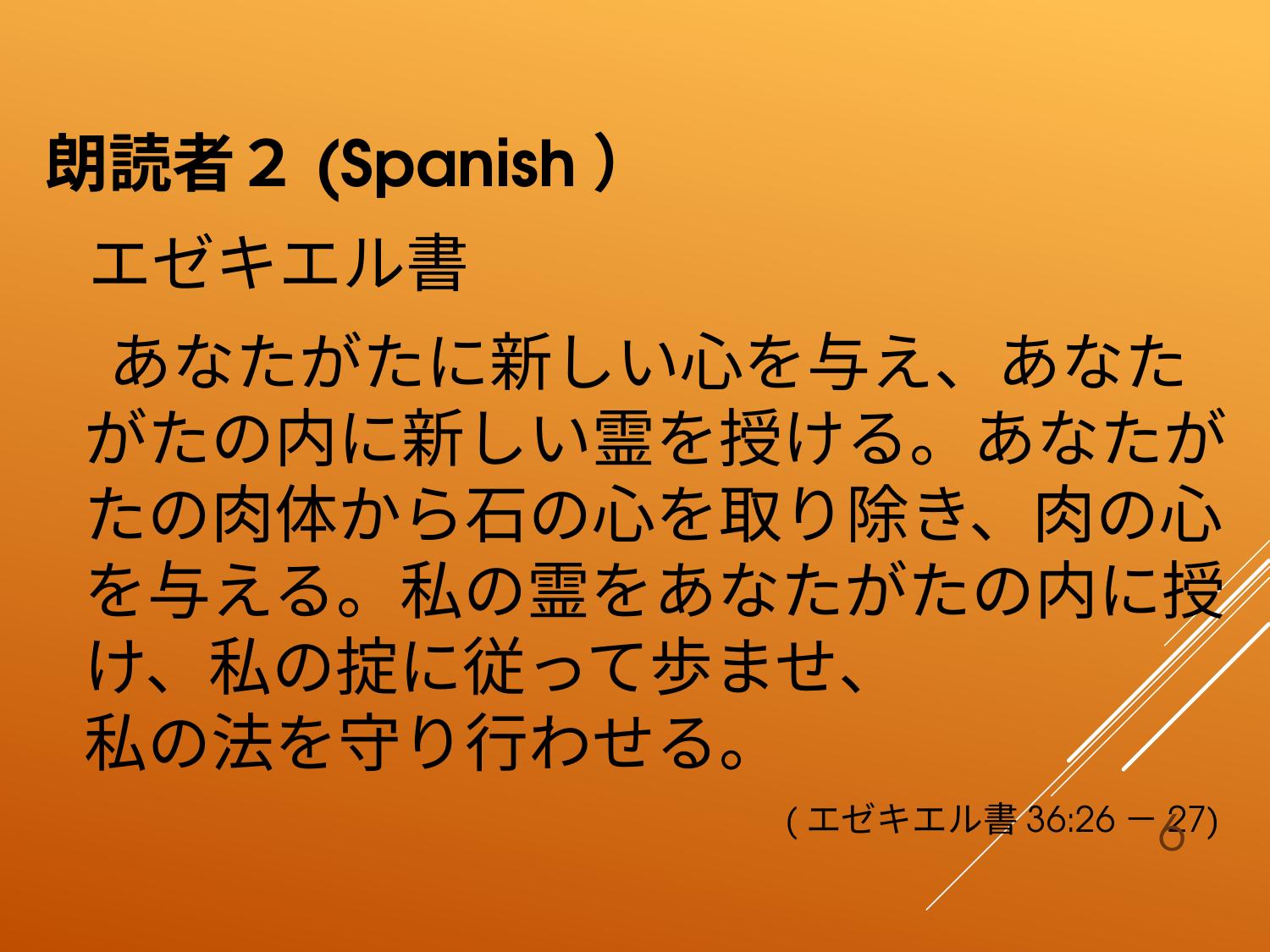

朗読者２(Spanish）
  エゼキエル書
　あなたがたに新しい心を与え、あなたがたの内に新しい霊を授ける。あなたがたの肉体から石の心を取り除き、肉の心を与える。私の霊をあなたがたの内に授け、私の掟に従って歩ませ、
私の法を守り行わせる。
                                                                            (エゼキエル書36:26－27)
6